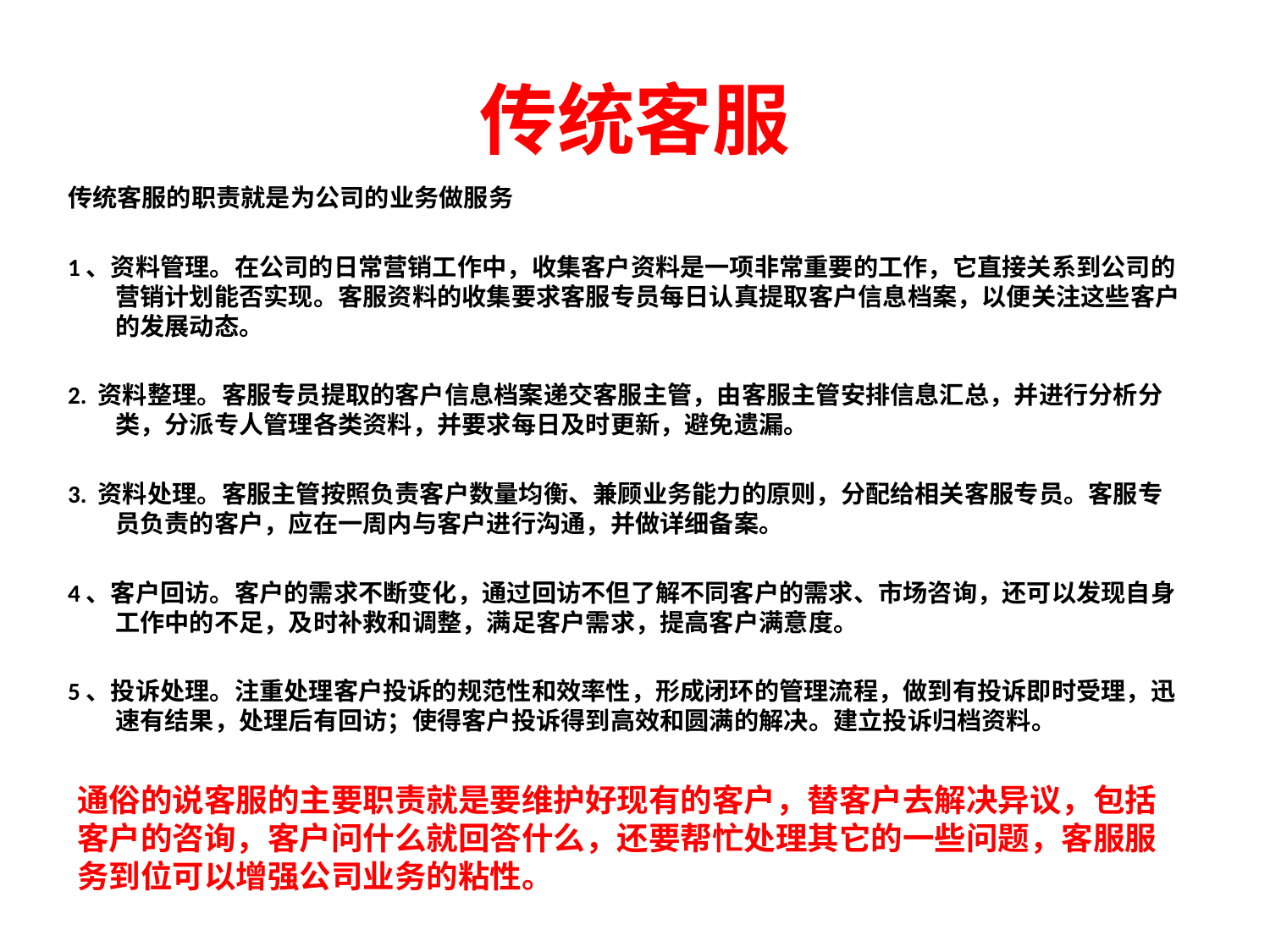

# 传统客服
传统客服的职责就是为公司的业务做服务

1、资料管理。在公司的日常营销工作中，收集客户资料是一项非常重要的工作，它直接关系到公司的营销计划能否实现。客服资料的收集要求客服专员每日认真提取客户信息档案，以便关注这些客户的发展动态。

2. 资料整理。客服专员提取的客户信息档案递交客服主管，由客服主管安排信息汇总，并进行分析分类，分派专人管理各类资料，并要求每日及时更新，避免遗漏。

3. 资料处理。客服主管按照负责客户数量均衡、兼顾业务能力的原则，分配给相关客服专员。客服专员负责的客户，应在一周内与客户进行沟通，并做详细备案。

4、客户回访。客户的需求不断变化，通过回访不但了解不同客户的需求、市场咨询，还可以发现自身工作中的不足，及时补救和调整，满足客户需求，提高客户满意度。

5、投诉处理。注重处理客户投诉的规范性和效率性，形成闭环的管理流程，做到有投诉即时受理，迅速有结果，处理后有回访；使得客户投诉得到高效和圆满的解决。建立投诉归档资料。

通俗的说客服的主要职责就是要维护好现有的客户，替客户去解决异议，包括客户的咨询，客户问什么就回答什么，还要帮忙处理其它的一些问题，客服服务到位可以增强公司业务的粘性。